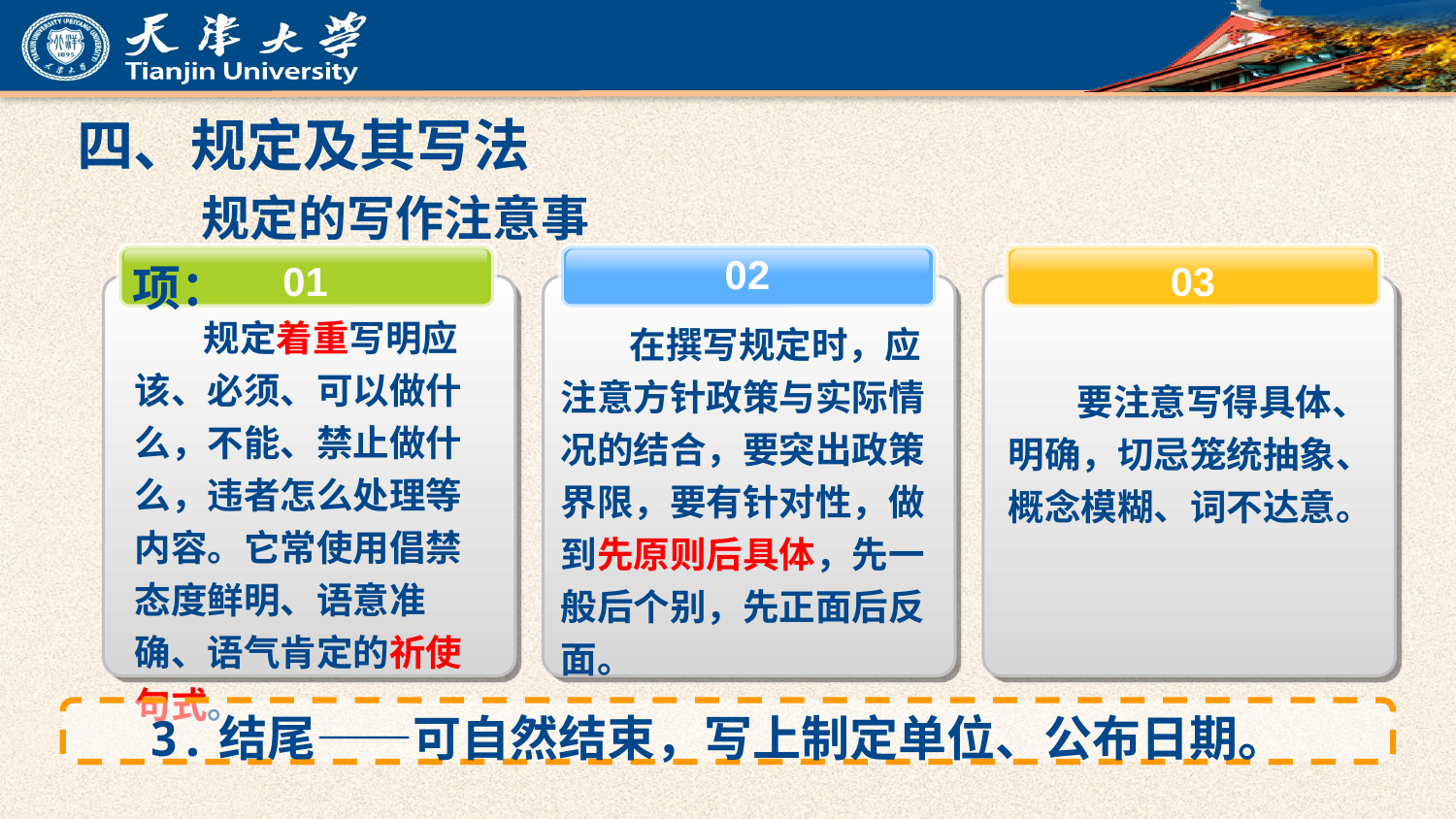

四、规定及其写法
规定的写作注意事项：
02

01
03

规定着重写明应该、必须、可以做什么，不能、禁止做什么，违者怎么处理等内容。它常使用倡禁态度鲜明、语意准确、语气肯定的祈使句式。
在撰写规定时，应注意方针政策与实际情况的结合，要突出政策界限，要有针对性，做到先原则后具体，先一般后个别，先正面后反面。
要注意写得具体、明确，切忌笼统抽象、概念模糊、词不达意。
3.结尾——可自然结束，写上制定单位、公布日期。